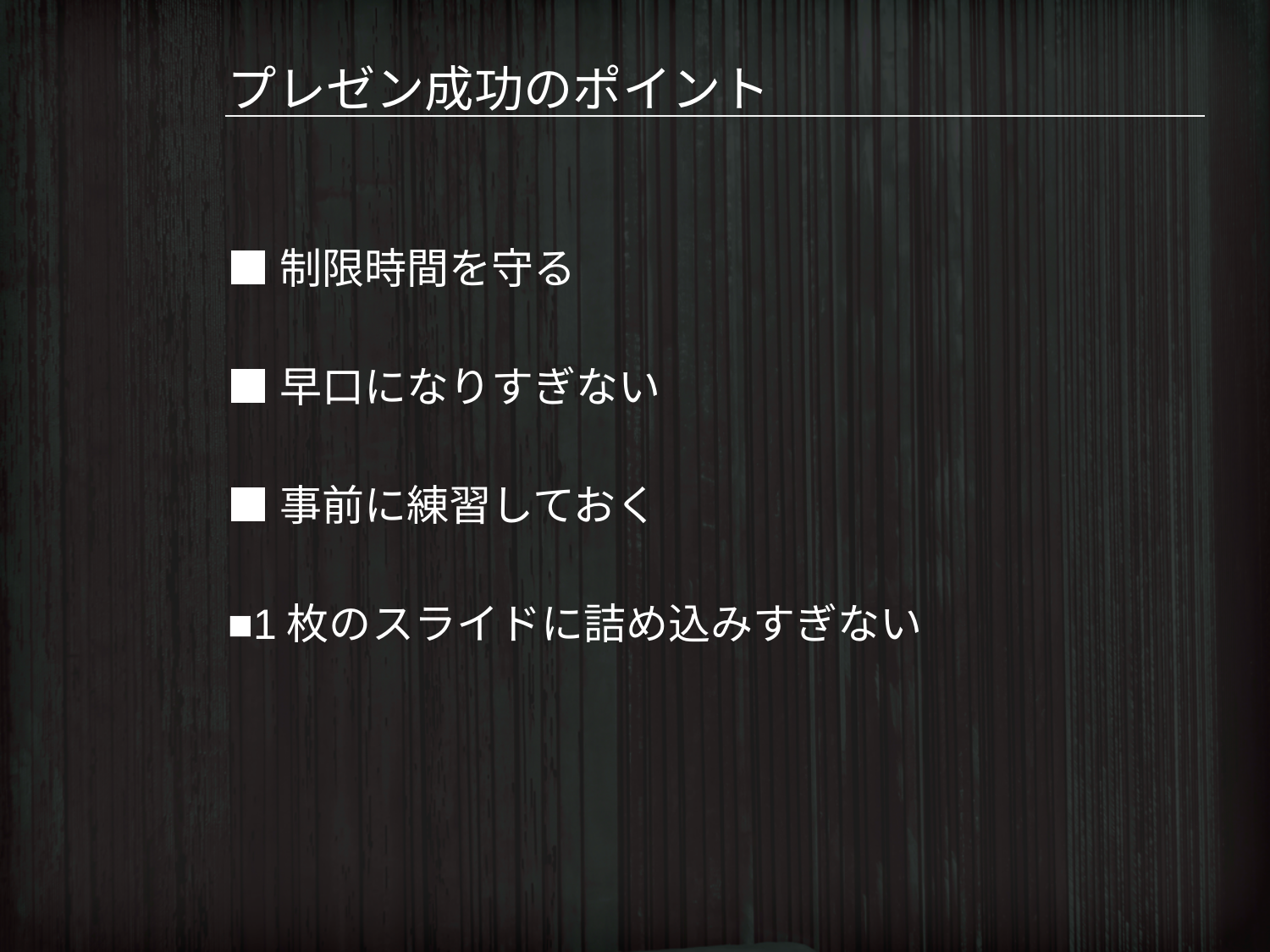

# プレゼン成功のポイント

■制限時間を守る

■早口になりすぎない

■事前に練習しておく

■1枚のスライドに詰め込みすぎない